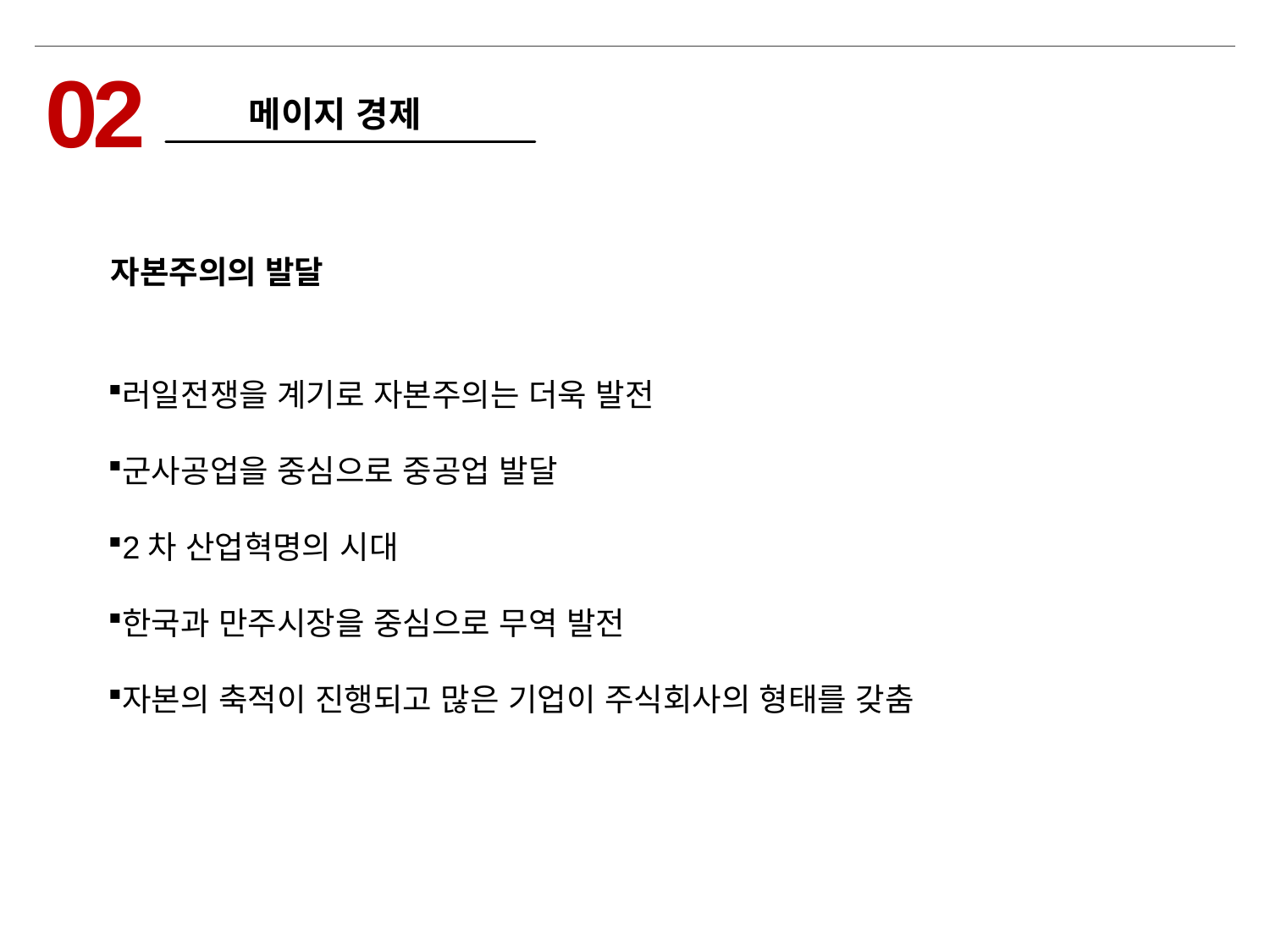

02
메이지 경제
자본주의의 발달
러일전쟁을 계기로 자본주의는 더욱 발전

군사공업을 중심으로 중공업 발달

2차 산업혁명의 시대

한국과 만주시장을 중심으로 무역 발전

자본의 축적이 진행되고 많은 기업이 주식회사의 형태를 갖춤